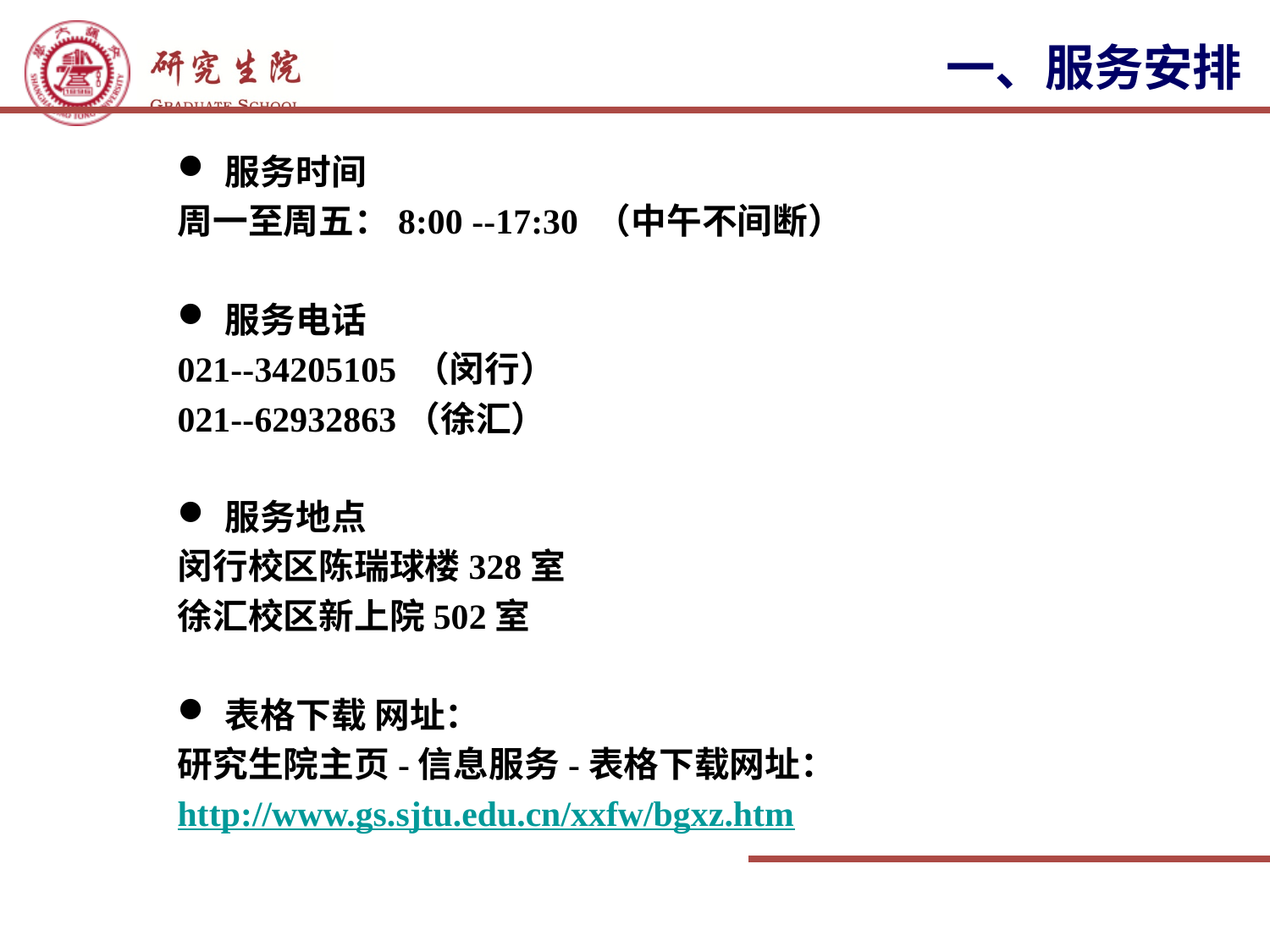

一、服务安排
服务时间
周一至周五：8:00 --17:30 （中午不间断）

服务电话
021--34205105 （闵行）
021--62932863（徐汇）

服务地点
闵行校区陈瑞球楼328室
徐汇校区新上院502室

表格下载 网址：
研究生院主页-信息服务-表格下载网址：
http://www.gs.sjtu.edu.cn/xxfw/bgxz.htm